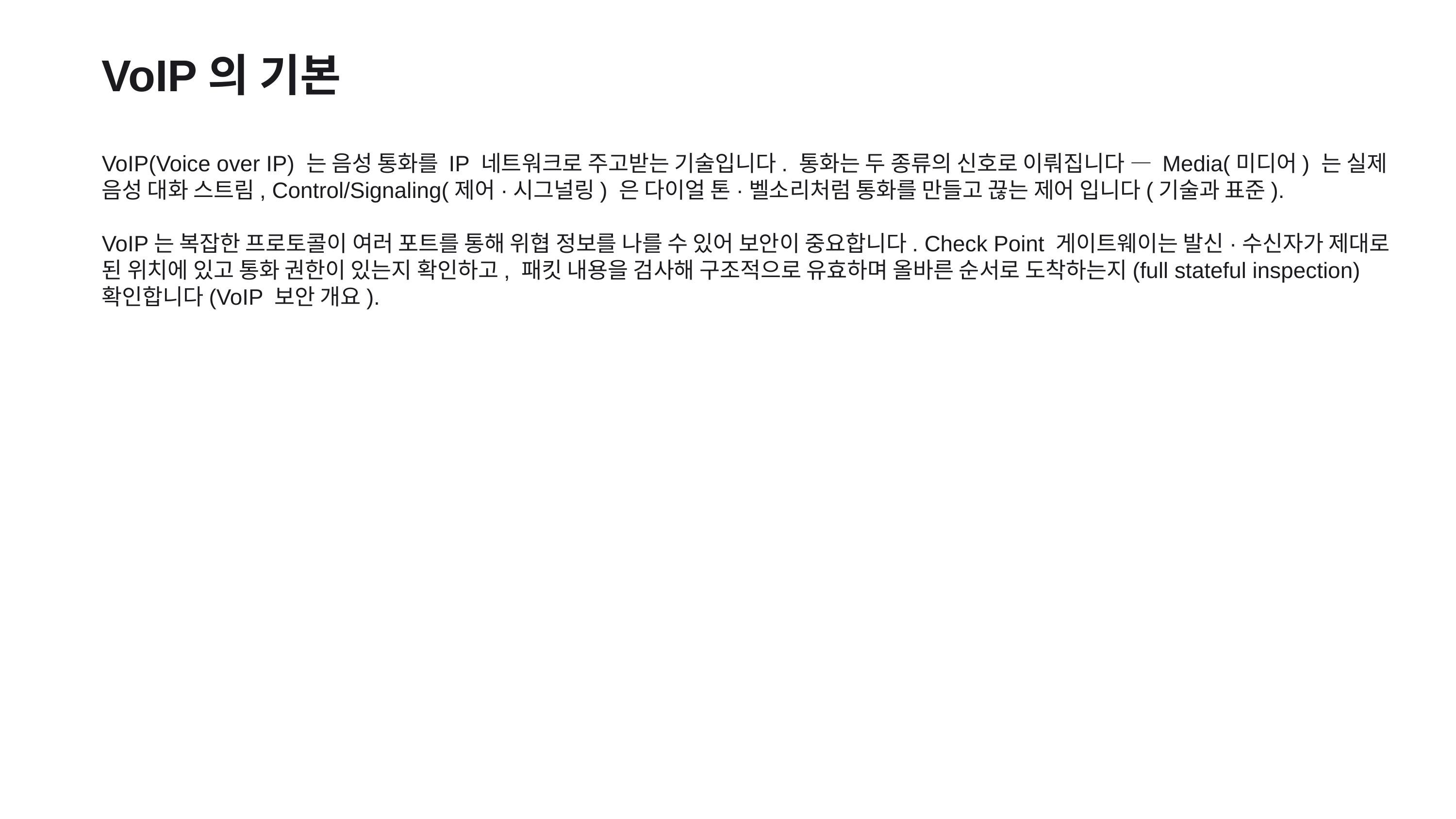

VoIP의 기본
VoIP(Voice over IP) 는 음성 통화를 IP 네트워크로 주고받는 기술입니다. 통화는 두 종류의 신호로 이뤄집니다 — Media(미디어) 는 실제 음성 대화 스트림, Control/Signaling(제어·시그널링) 은 다이얼 톤·벨소리처럼 통화를 만들고 끊는 제어 입니다(기술과 표준).

VoIP는 복잡한 프로토콜이 여러 포트를 통해 위협 정보를 나를 수 있어 보안이 중요합니다. Check Point 게이트웨이는 발신·수신자가 제대로 된 위치에 있고 통화 권한이 있는지 확인하고, 패킷 내용을 검사해 구조적으로 유효하며 올바른 순서로 도착하는지(full stateful inspection) 확인합니다(VoIP 보안 개요).